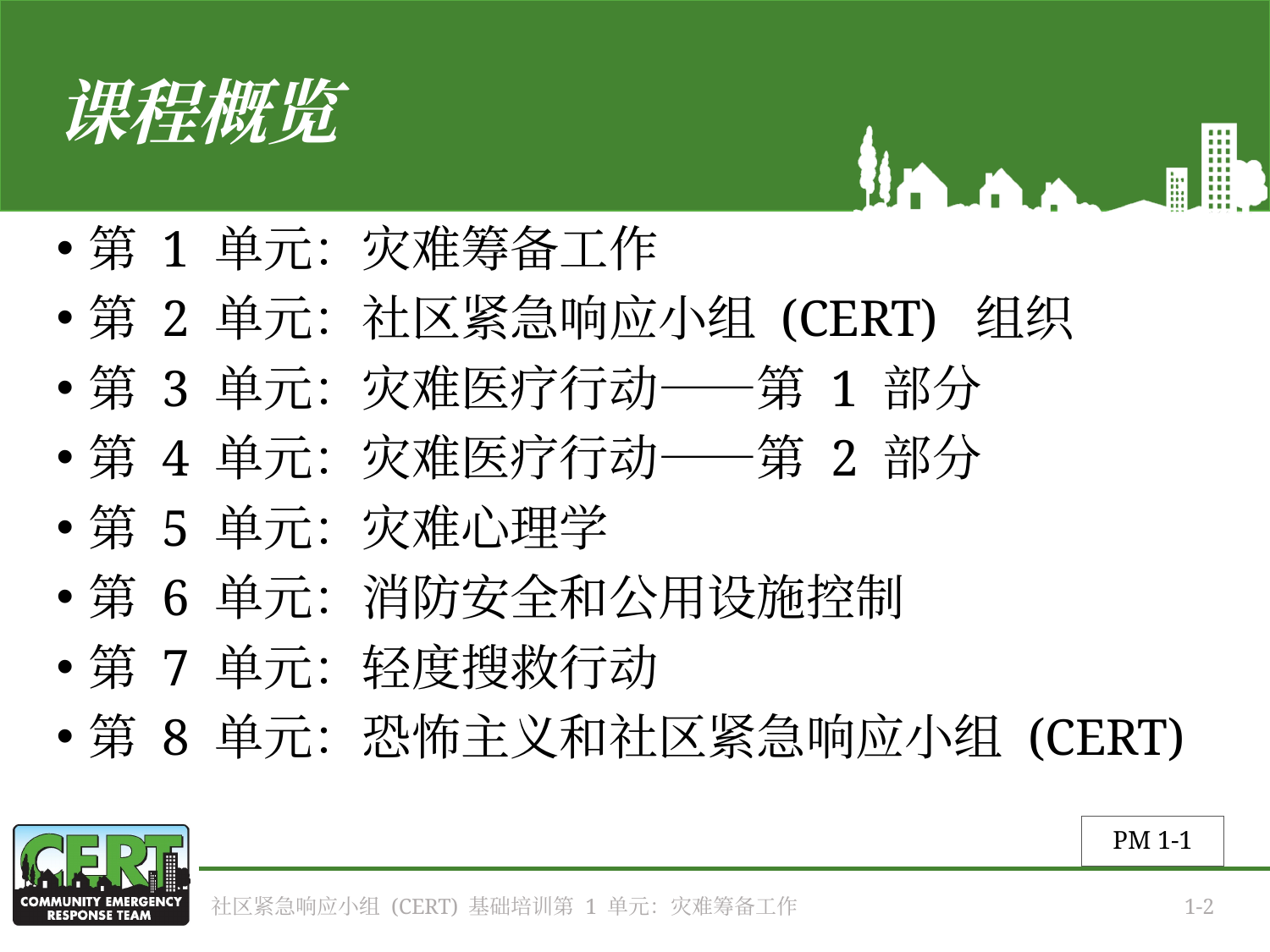

# 课程概览
第 1 单元：灾难筹备工作
第 2 单元：社区紧急响应小组 (CERT)  组织
第 3 单元：灾难医疗行动——第 1 部分
第 4 单元：灾难医疗行动——第 2 部分
第 5 单元：灾难心理学
第 6 单元：消防安全和公用设施控制
第 7 单元：轻度搜救行动
第 8 单元：恐怖主义和社区紧急响应小组 (CERT)
PM 1-1
社区紧急响应小组 (CERT) 基础培训第 1 单元：灾难筹备工作
1-2